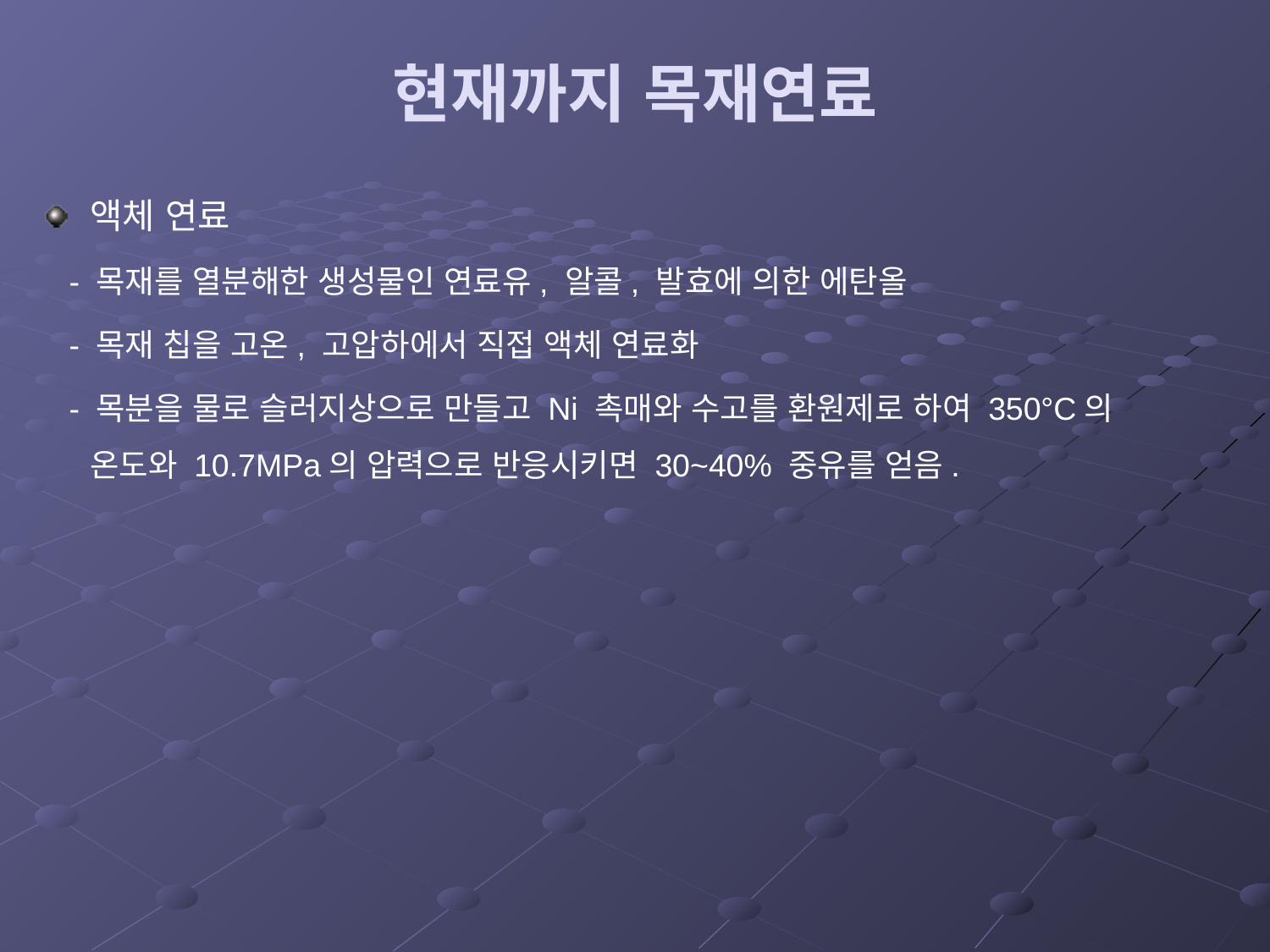

# 현재까지 목재연료
액체 연료
   - 목재를 열분해한 생성물인 연료유, 알콜, 발효에 의한 에탄올
   - 목재 칩을 고온, 고압하에서 직접 액체 연료화
   - 목분을 물로 슬러지상으로 만들고 Ni 촉매와 수고를 환원제로 하여 350°C의 온도와 10.7MPa의 압력으로 반응시키면 30~40% 중유를 얻음.